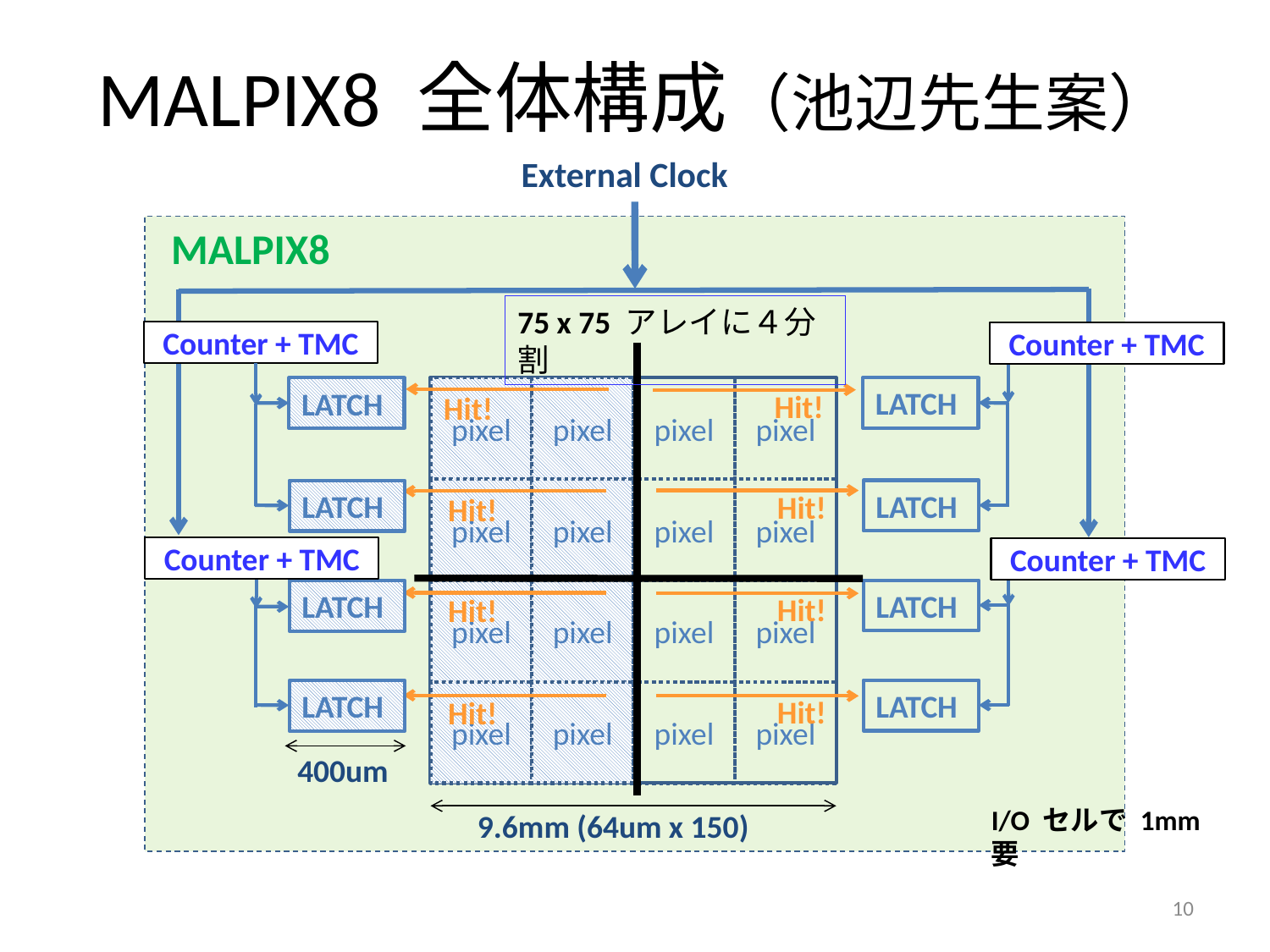

# MALPIX8 全体構成（池辺先生案）
External Clock

MALPIX8
75 x 75 アレイに４分割
Counter + TMC
Counter + TMC
LATCH

pixel
pixel
pixel
pixel
LATCH
Hit!
Hit!
pixel
pixel
pixel
pixel
LATCH
LATCH
Hit!
Hit!
Counter + TMC
Counter + TMC
LATCH
pixel
pixel
pixel
pixel
LATCH
Hit!
Hit!
LATCH
LATCH
pixel
pixel
pixel
pixel
Hit!
Hit!
400um
I/O セルで 1mm 要
9.6mm (64um x 150)
10